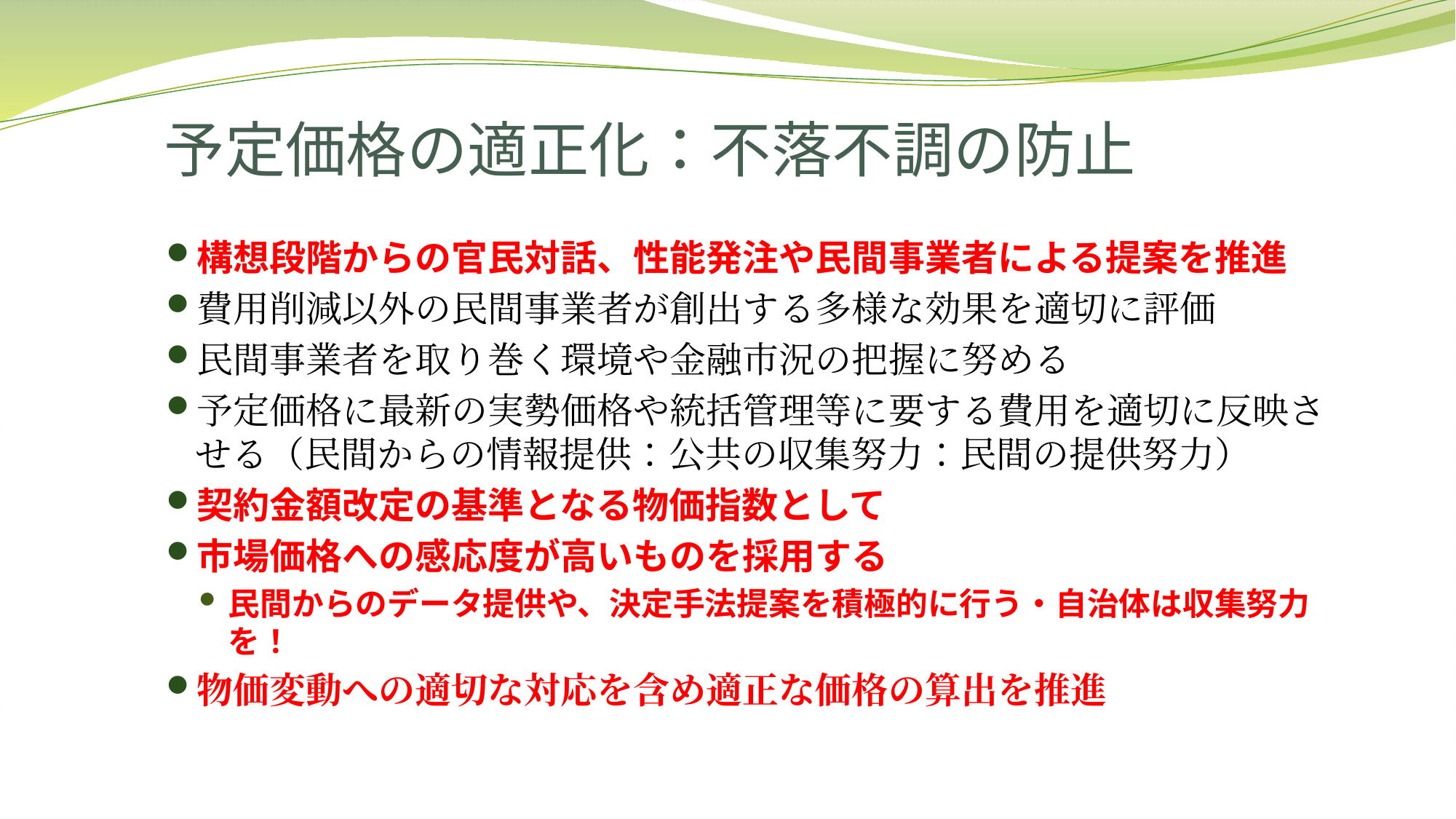

# 予定価格の適正化：不落不調の防止
構想段階からの官民対話、性能発注や民間事業者による提案を推進
費用削減以外の民間事業者が創出する多様な効果を適切に評価
民間事業者を取り巻く環境や金融市況の把握に努める
予定価格に最新の実勢価格や統括管理等に要する費用を適切に反映させる（民間からの情報提供：公共の収集努力：民間の提供努力）
契約金額改定の基準となる物価指数として
市場価格への感応度が高いものを採用する
民間からのデータ提供や、決定手法提案を積極的に行う・自治体は収集努力を！
物価変動への適切な対応を含め適正な価格の算出を推進